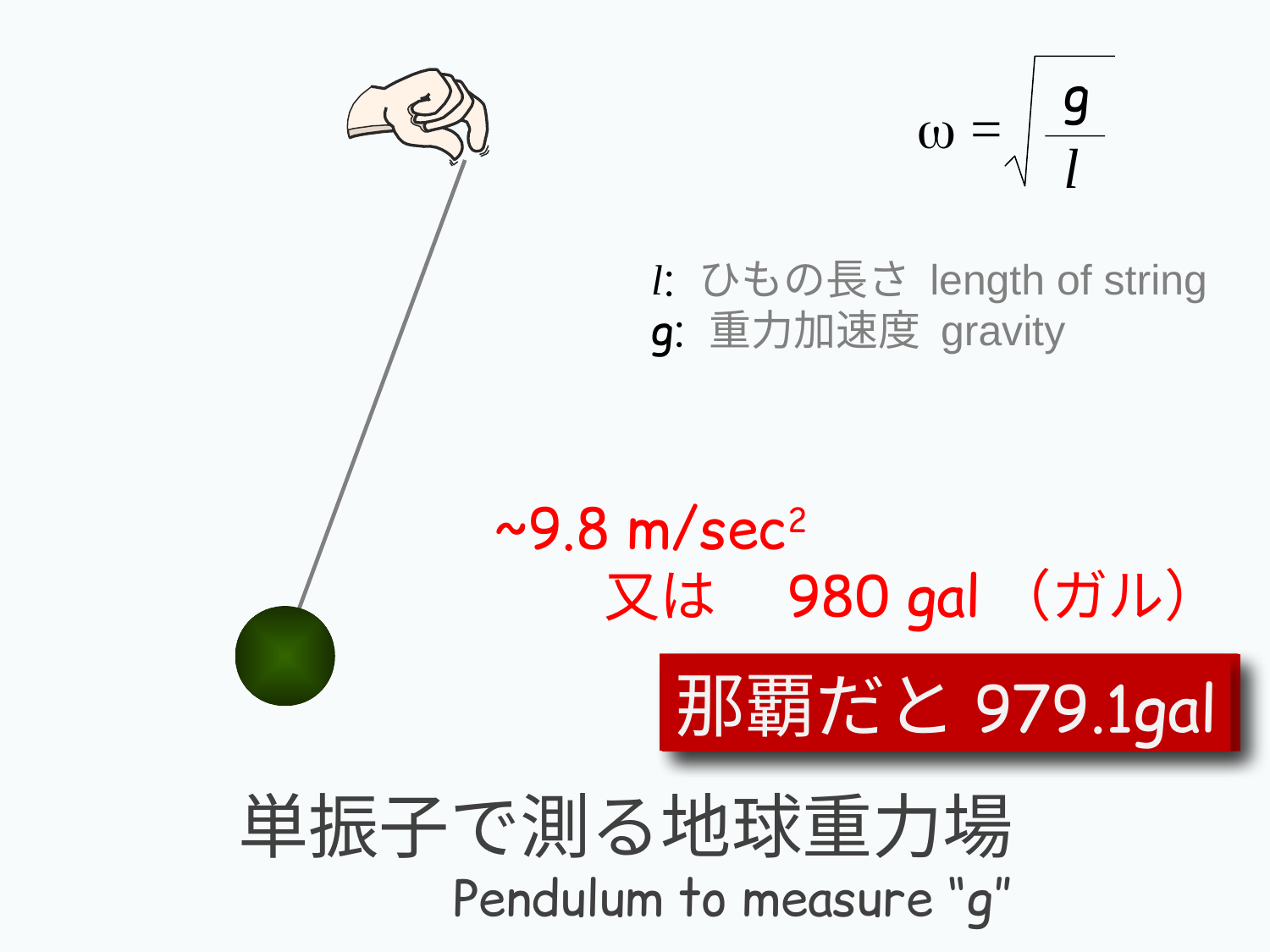

g
ω =
l

l: ひもの長さ length of string
g: 重力加速度 gravity
 ~9.8 m/sec2
	又は　980 gal（ガル）

神戸だと979.7gal
札幌だと980.5gal
那覇だと979.1gal
単振子で測る地球重力場
Pendulum to measure “g”